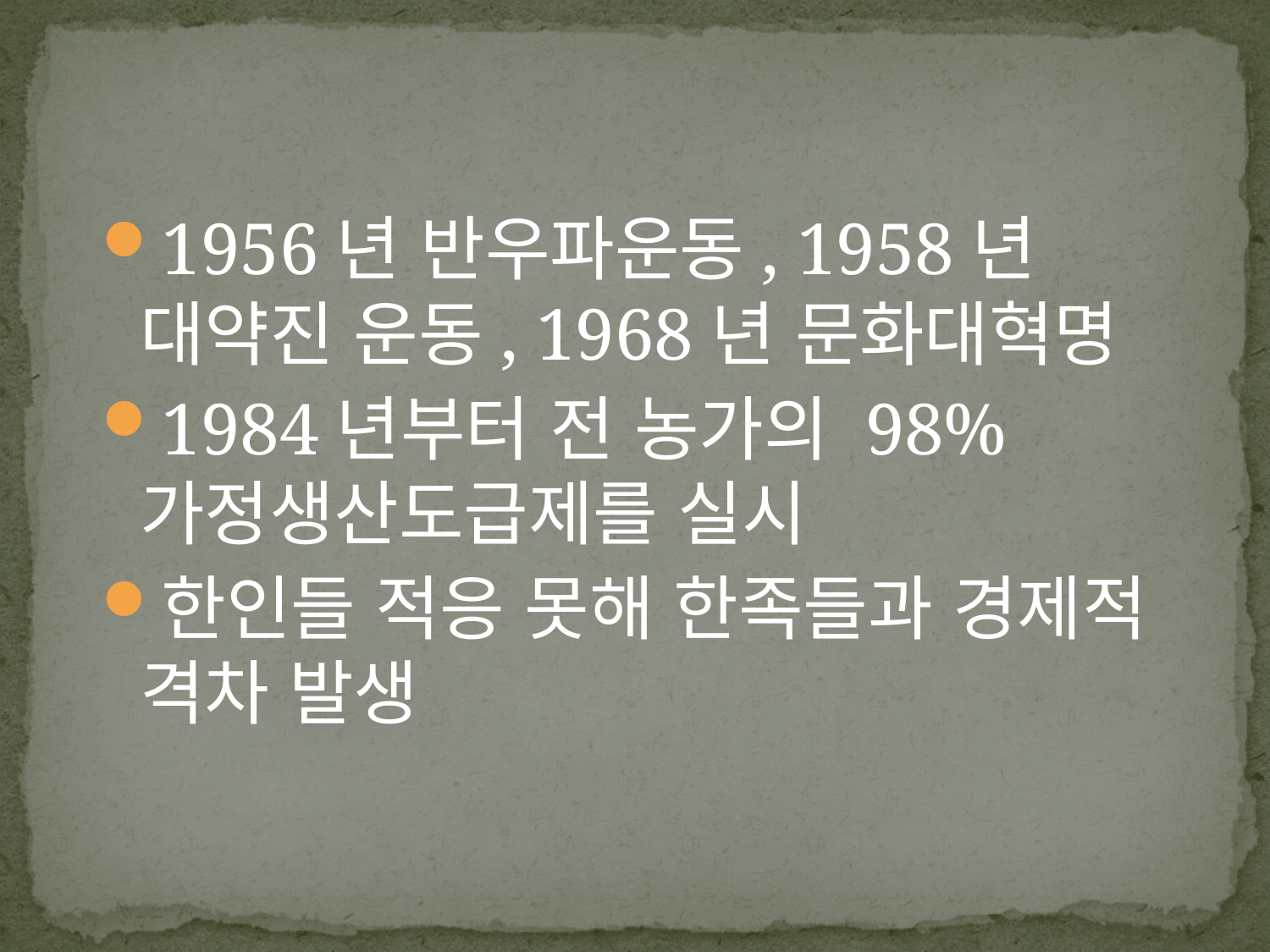

#
1956년 반우파운동, 1958년 대약진 운동, 1968년 문화대혁명
1984년부터 전 농가의 98% 가정생산도급제를 실시
한인들 적응 못해 한족들과 경제적 격차 발생